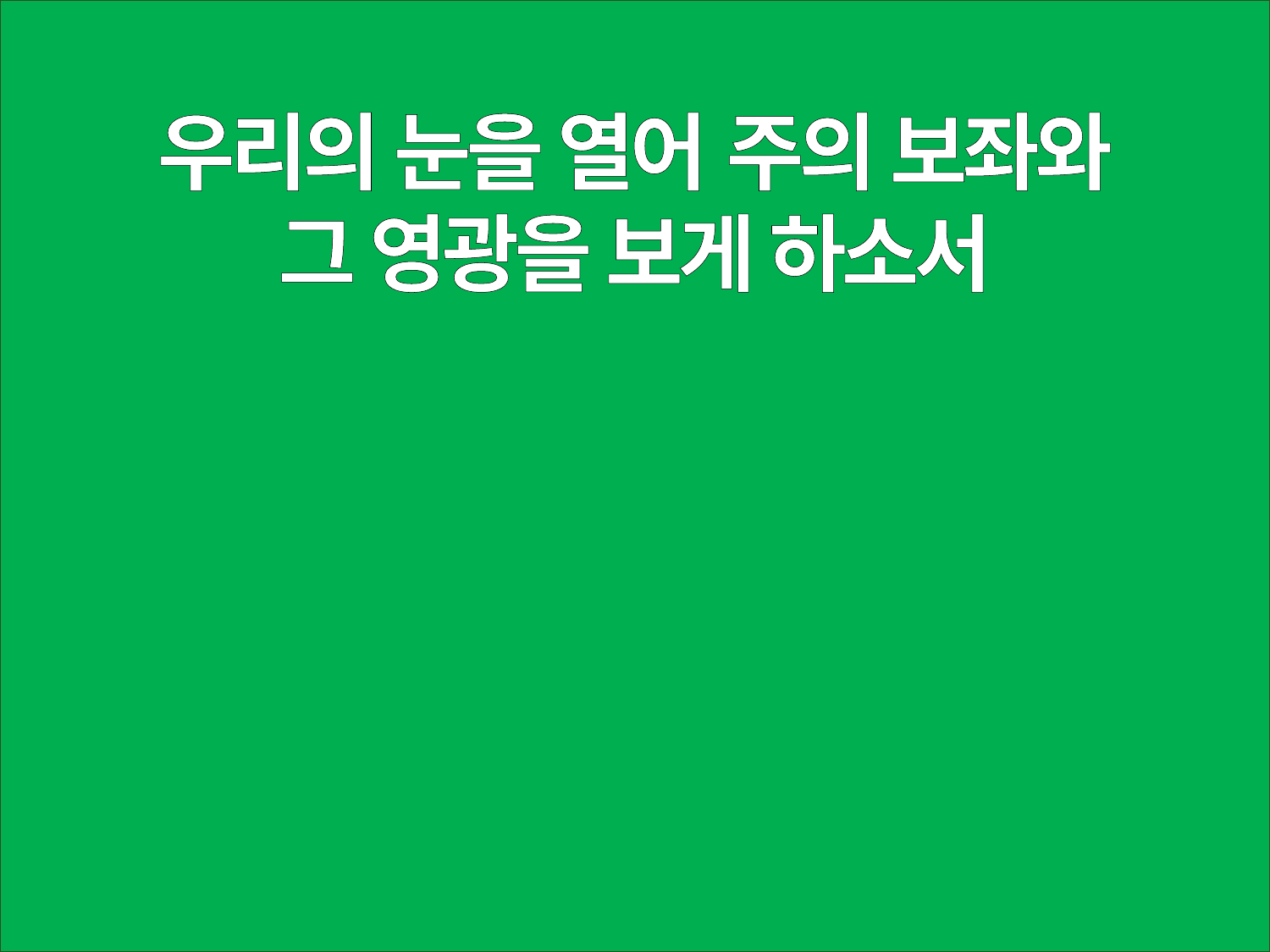

우리의 눈을 열어 주의 보좌와
그 영광을 보게 하소서